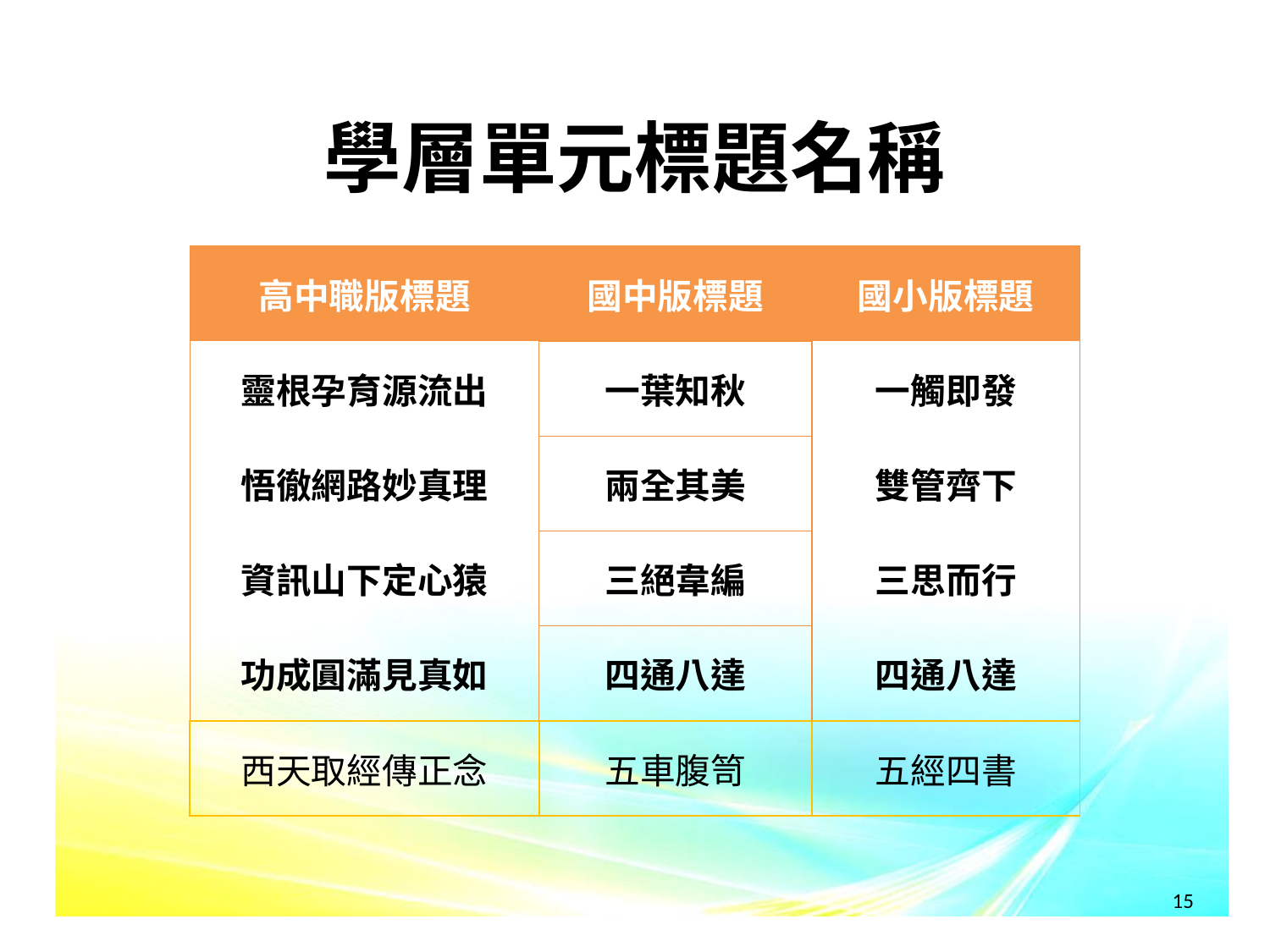

# 學層單元標題名稱
| 高中職版標題 | 國中版標題 | 國小版標題 |
| --- | --- | --- |
| 靈根孕育源流出 | 一葉知秋 | 一觸即發 |
| 悟徹網路妙真理 | 兩全其美 | 雙管齊下 |
| 資訊山下定心猿 | 三絕韋編 | 三思而行 |
| 功成圓滿見真如 | 四通八達 | 四通八達 |
| 西天取經傳正念 | 五車腹笥 | 五經四書 |
15